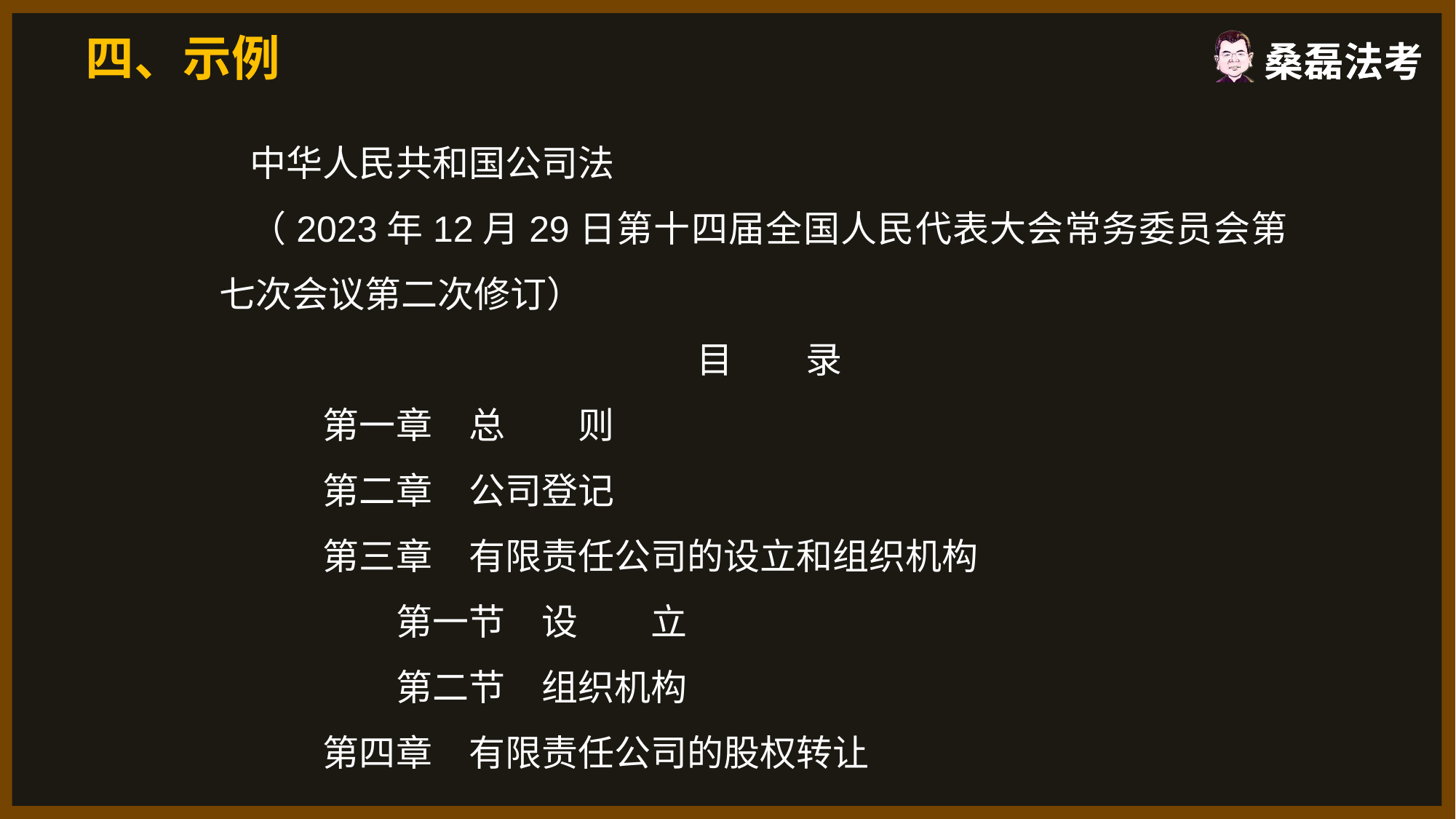

四、示例
中华人民共和国公司法
（2023年12月29日第十四届全国人民代表大会常务委员会第七次会议第二次修订）
目　　录
　　第一章　总　　则
　　第二章　公司登记
　　第三章　有限责任公司的设立和组织机构
　　　　第一节　设　　立
　　　　第二节　组织机构
　　第四章　有限责任公司的股权转让